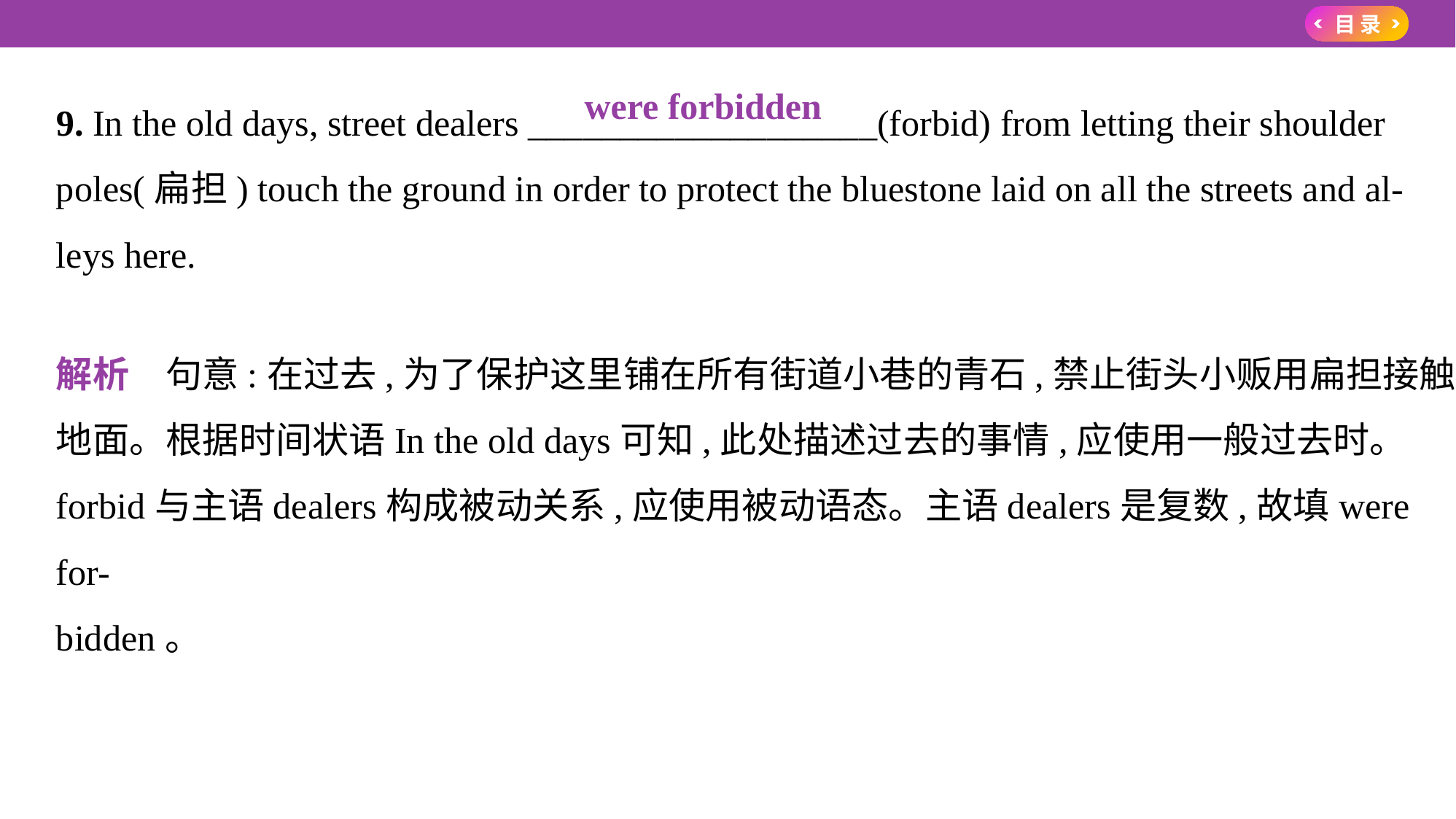

9. In the old days, street dealers ___________________(forbid) from letting their shoulder
poles(扁担) touch the ground in order to protect the bluestone laid on all the streets and al-
leys here.

解析　句意:在过去,为了保护这里铺在所有街道小巷的青石,禁止街头小贩用扁担接触
地面。根据时间状语In the old days可知,此处描述过去的事情,应使用一般过去时。
forbid与主语dealers构成被动关系,应使用被动语态。主语dealers是复数,故填were for-
bidden。
　were forbidden